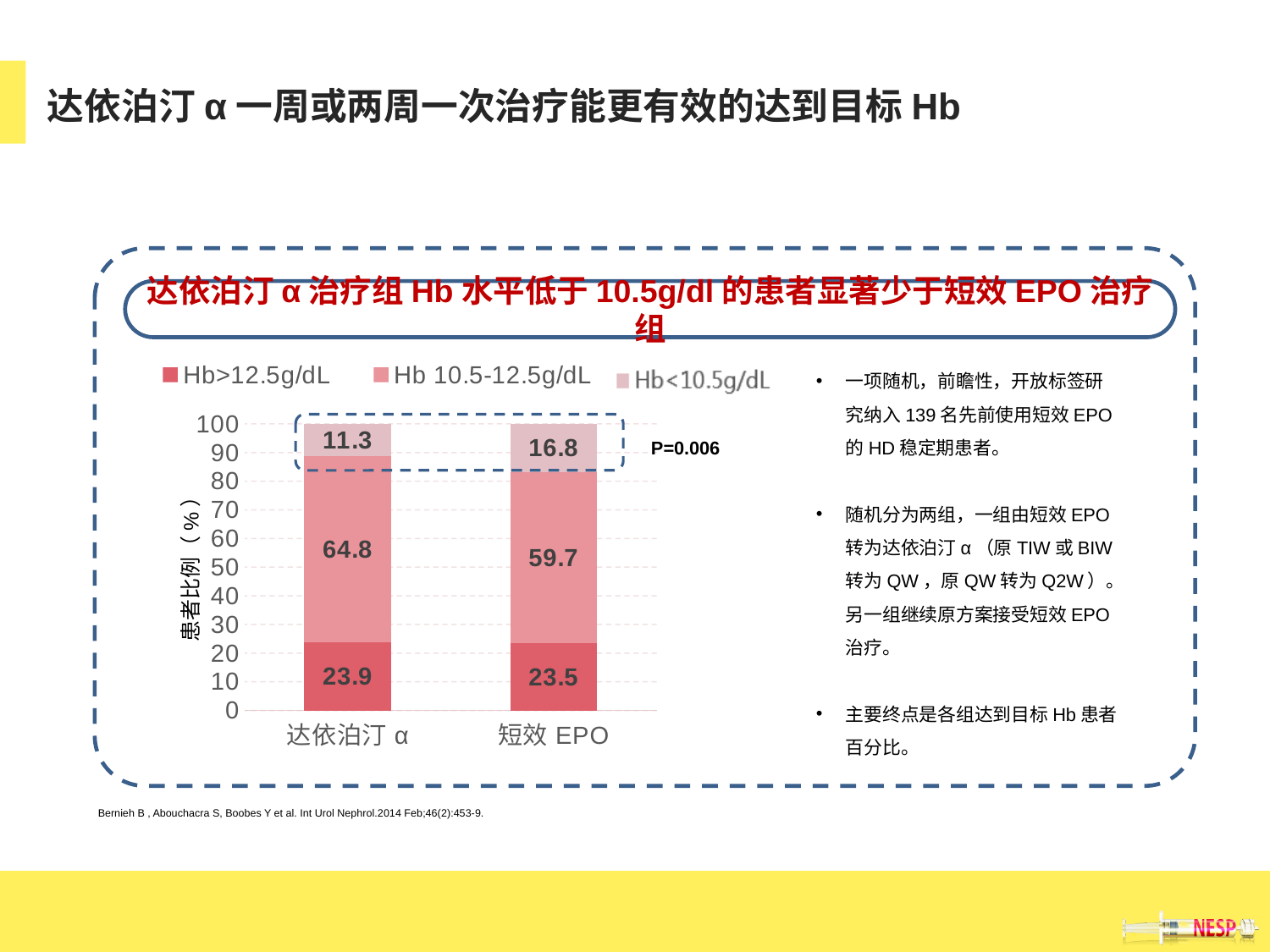

达依泊汀α一周或两周一次治疗能更有效的达到目标Hb

达依泊汀α治疗组Hb水平低于10.5g/dl的患者显著少于短效EPO治疗组

### Chart

| Category | Hb>12.5g/dL | Hb 10.5-12.5g/dL | Hb<10.5g/dL |
|---|---|---|---|
| 达依泊汀α | 23.9 | 64.8 | 11.3 |
| 短效EPO | 23.5 | 59.7 | 16.8 |
P=0.006
一项随机，前瞻性，开放标签研究纳入139名先前使用短效EPO的HD稳定期患者。

随机分为两组，一组由短效EPO转为达依泊汀α（原TIW或BIW转为QW，原QW转为Q2W）。另一组继续原方案接受短效EPO治疗。

主要终点是各组达到目标Hb患者百分比。
患者比例（%）
Bernieh B , Abouchacra S, Boobes Y et al. Int Urol Nephrol.2014 Feb;46(2):453-9.
Int Urol Nephrol (2014) 46:453–459